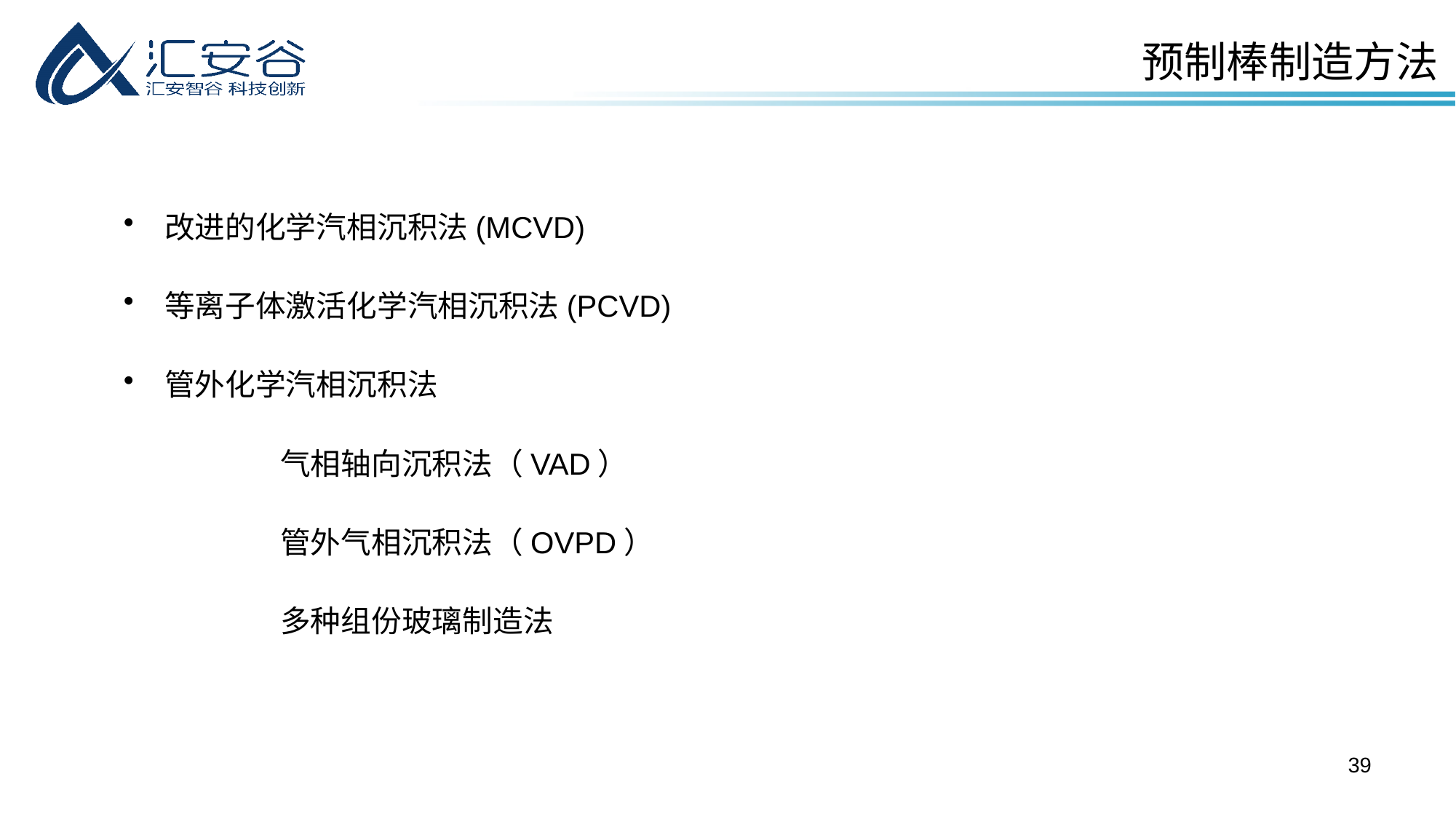

预制棒制造方法
改进的化学汽相沉积法(MCVD)
等离子体激活化学汽相沉积法(PCVD)
管外化学汽相沉积法
      气相轴向沉积法（VAD）
      管外气相沉积法（OVPD）
      多种组份玻璃制造法
39